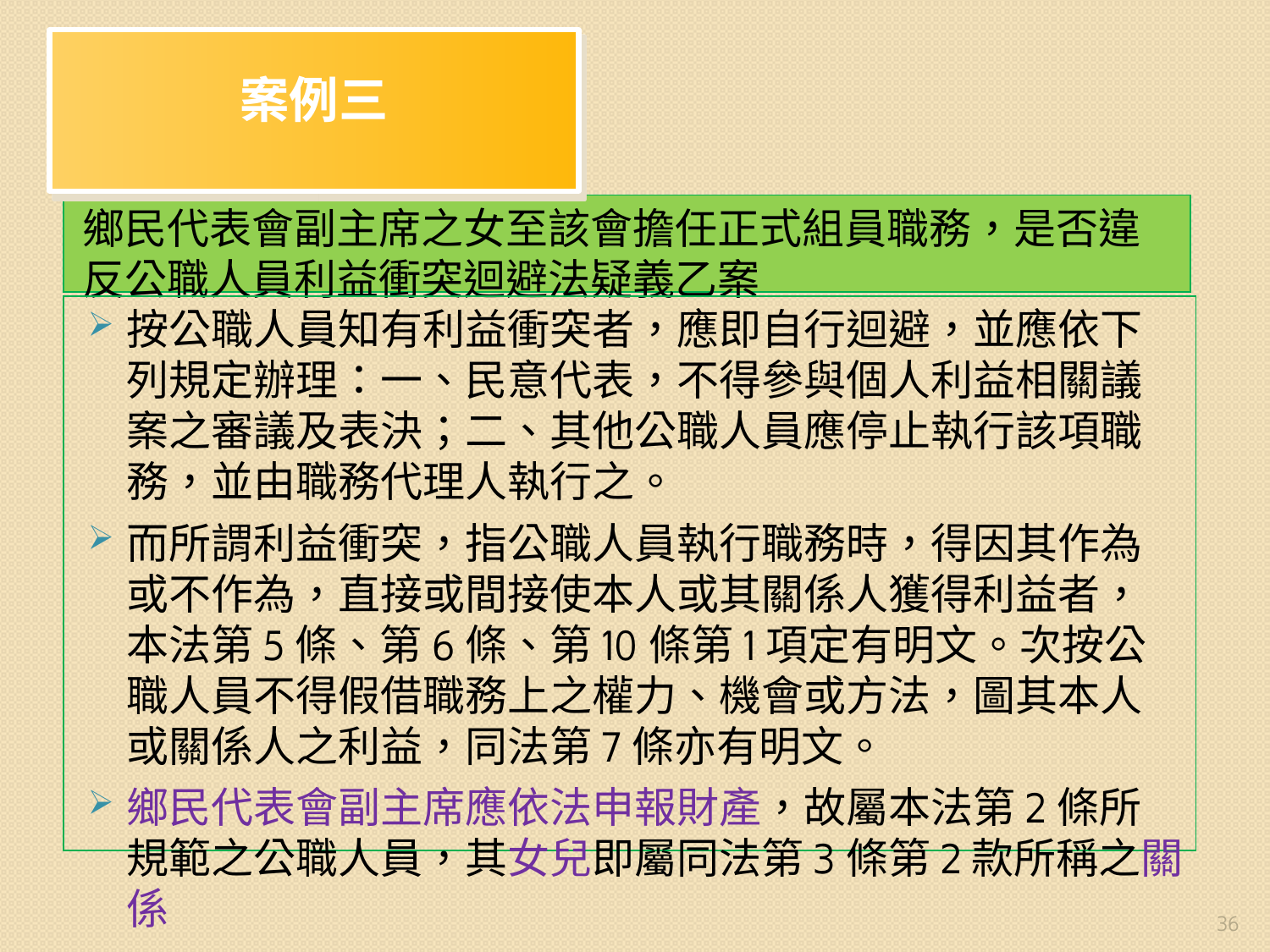

# 案例三
鄉民代表會副主席之女至該會擔任正式組員職務，是否違反公職人員利益衝突迴避法疑義乙案
按公職人員知有利益衝突者，應即自行迴避，並應依下列規定辦理：一、民意代表，不得參與個人利益相關議案之審議及表決；二、其他公職人員應停止執行該項職務，並由職務代理人執行之。
而所謂利益衝突，指公職人員執行職務時，得因其作為或不作為，直接或間接使本人或其關係人獲得利益者，本法第5條、第6條、第10條第1項定有明文。次按公職人員不得假借職務上之權力、機會或方法，圖其本人或關係人之利益，同法第7條亦有明文。
鄉民代表會副主席應依法申報財產，故屬本法第2條所規範之公職人員，其女兒即屬同法第3條第2款所稱之關係
36